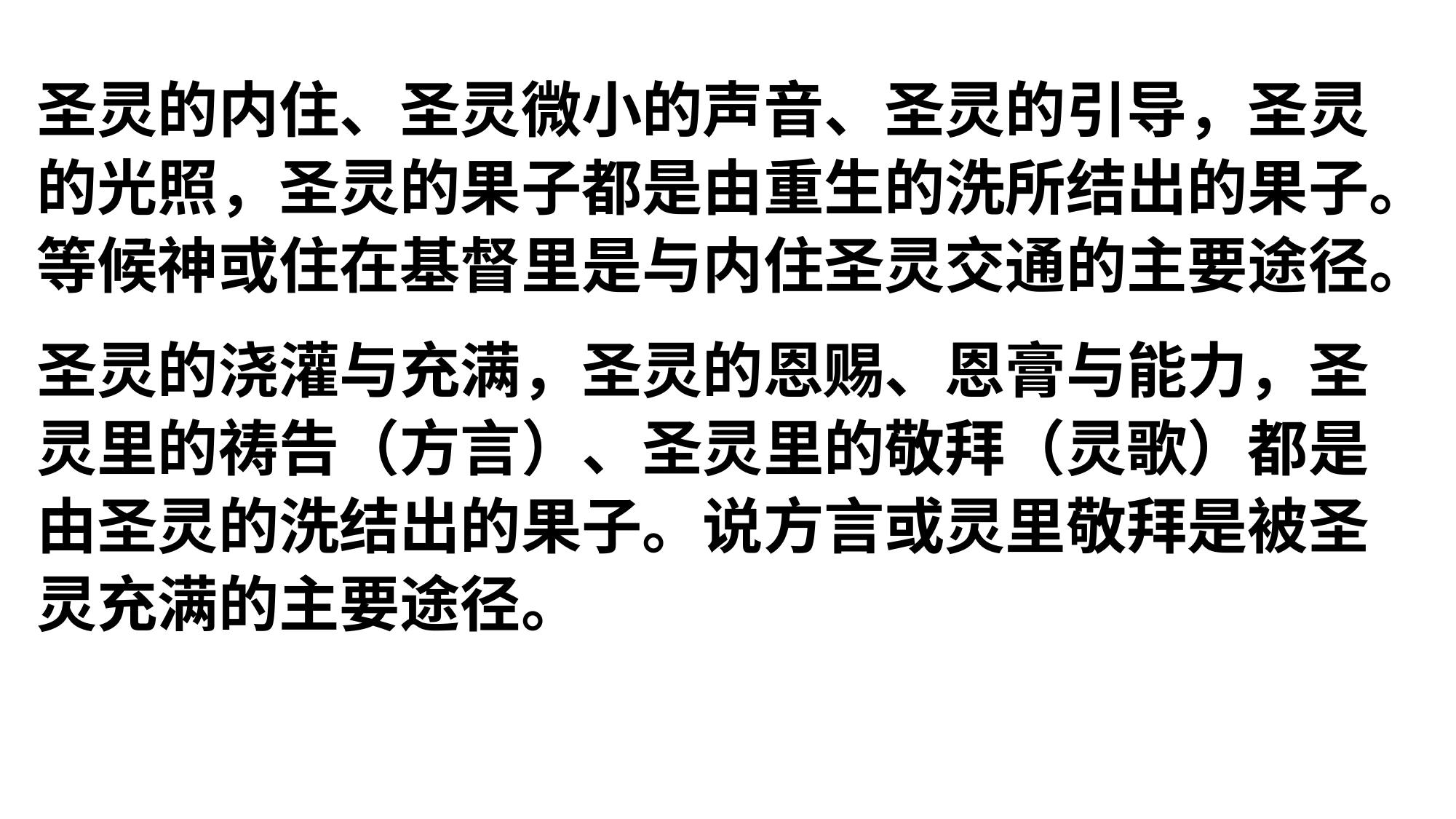

圣灵的内住、圣灵微小的声音、圣灵的引导，圣灵的光照，圣灵的果子都是由重生的洗所结出的果子。等候神或住在基督里是与内住圣灵交通的主要途径。
圣灵的浇灌与充满，圣灵的恩赐、恩膏与能力，圣灵里的祷告（方言）、圣灵里的敬拜（灵歌）都是由圣灵的洗结出的果子。说方言或灵里敬拜是被圣灵充满的主要途径。